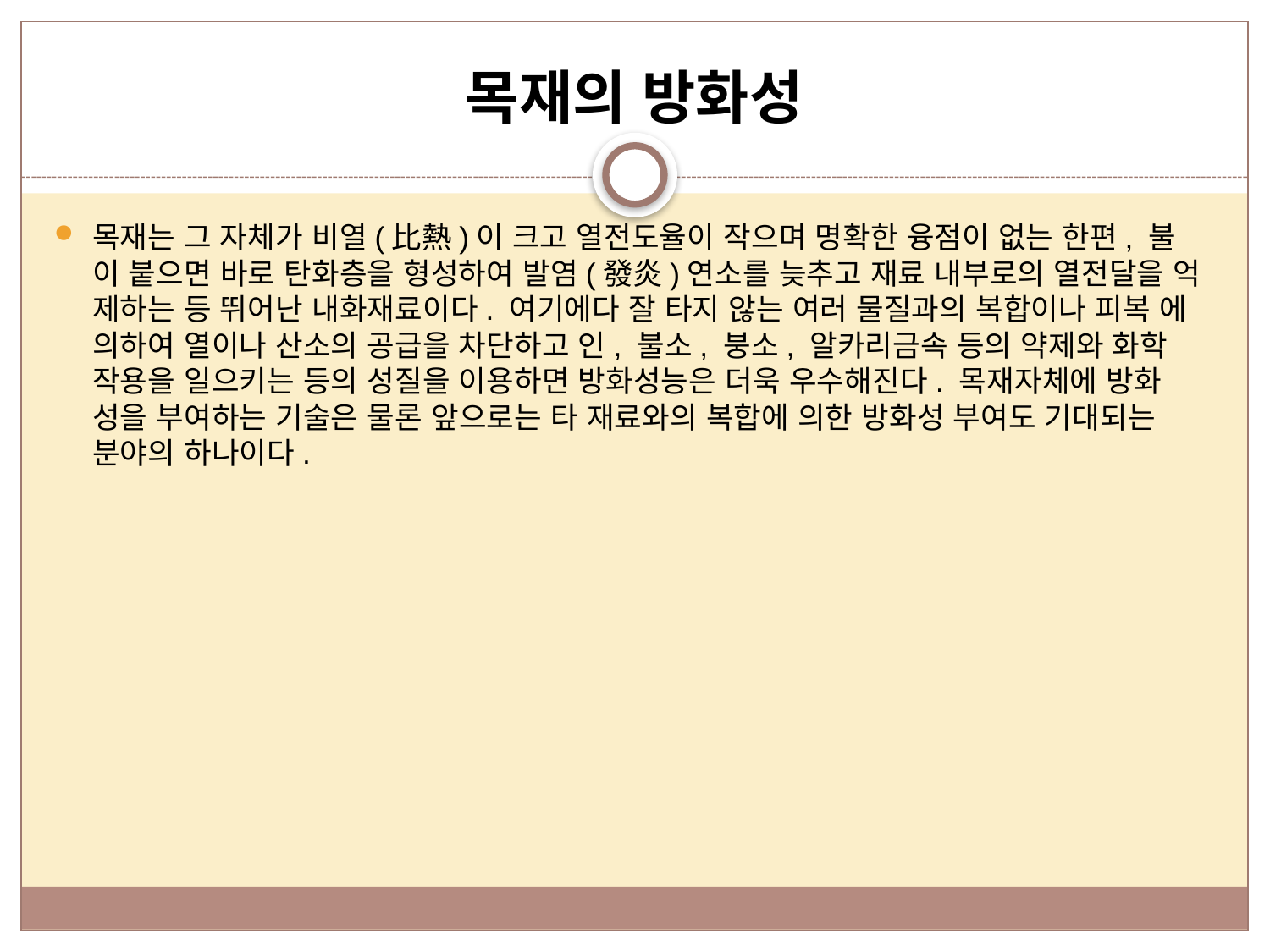

# 목재의 방화성
목재는 그 자체가 비열(比熱)이 크고 열전도율이 작으며 명확한 융점이 없는 한편, 불 이 붙으면 바로 탄화층을 형성하여 발염(發炎)연소를 늦추고 재료 내부로의 열전달을 억 제하는 등 뛰어난 내화재료이다. 여기에다 잘 타지 않는 여러 물질과의 복합이나 피복 에 의하여 열이나 산소의 공급을 차단하고 인, 불소, 붕소, 알카리금속 등의 약제와 화학 작용을 일으키는 등의 성질을 이용하면 방화성능은 더욱 우수해진다. 목재자체에 방화 성을 부여하는 기술은 물론 앞으로는 타 재료와의 복합에 의한 방화성 부여도 기대되는 분야의 하나이다.